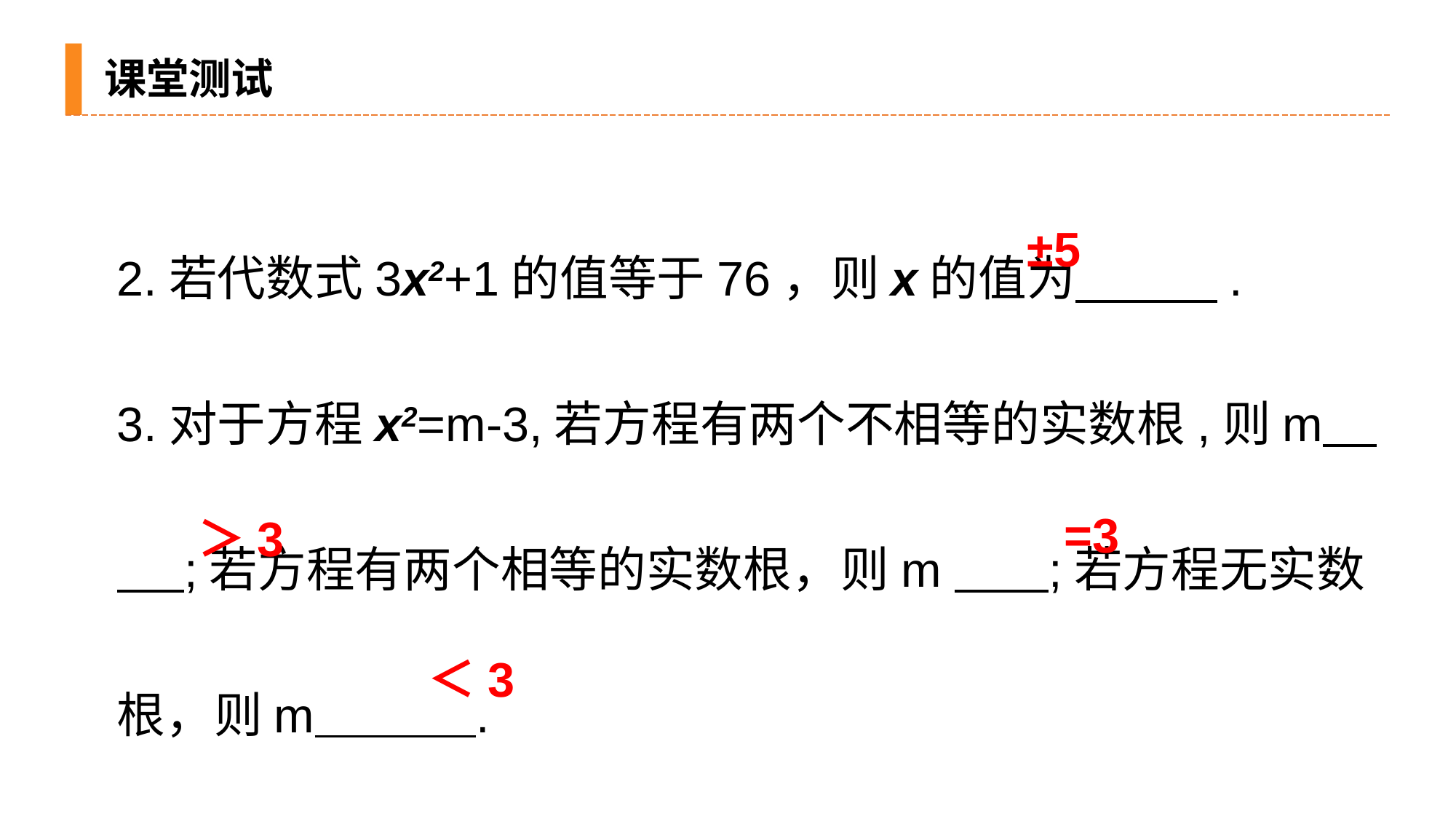

课堂测试
2.若代数式3x2+1的值等于76，则x的值为             .
3.对于方程x2=m-3,若方程有两个不相等的实数根,则m          ;若方程有两个相等的实数根，则m        ;若方程无实数根，则m            .
±5
=3
＞3
＜3